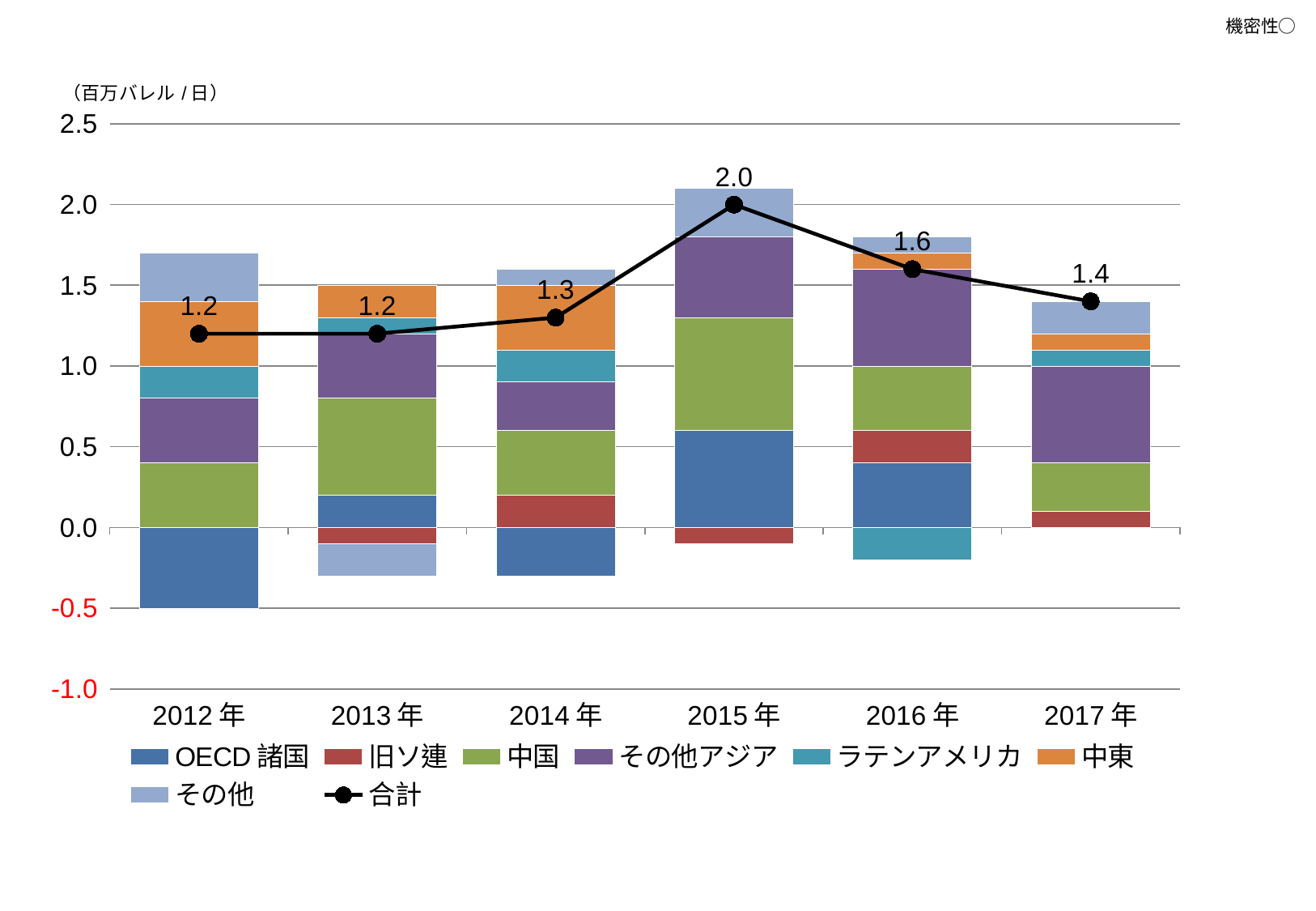

### Chart

| Category | OECD諸国 | 旧ソ連 | 中国 | その他アジア | ラテンアメリカ | 中東 | その他 | 合計 |
|---|---|---|---|---|---|---|---|---|
| 2012年 | -0.5 | 0.0 | 0.40000000000000036 | 0.40000000000000036 | 0.20000000000000018 | 0.39999999999999947 | 0.30000000000001137 | 1.2000000000000028 |
| 2013年 | 0.20000000000000284 | -0.09999999999999964 | 0.5999999999999996 | 0.3999999999999986 | 0.09999999999999964 | 0.20000000000000018 | -0.20000000000000284 | 1.2000000000000028 |
| 2014年 | -0.30000000000000426 | 0.20000000000000018 | 0.40000000000000036 | 0.3000000000000007 | 0.20000000000000018 | 0.40000000000000036 | 0.09999999999999432 | 1.2999999999999972 |
| 2015年 | 0.6000000000000014 | -0.10000000000000053 | 0.6999999999999993 | 0.5 | 0.0 | 0.0 | 0.29999999999999716 | 2.0 |
| 2016年 | 0.3999999999999986 | 0.20000000000000018 | 0.40000000000000036 | 0.5999999999999996 | -0.20000000000000018 | 0.09999999999999964 | 0.10000000000000853 | 1.5999999999999943 |
| 2017年 | 0.0 | 0.10000000000000053 | 0.29999999999999893 | 0.5999999999999996 | 0.10000000000000053 | 0.09999999999999964 | 0.20000000000000284 | 1.4000000000000057 |